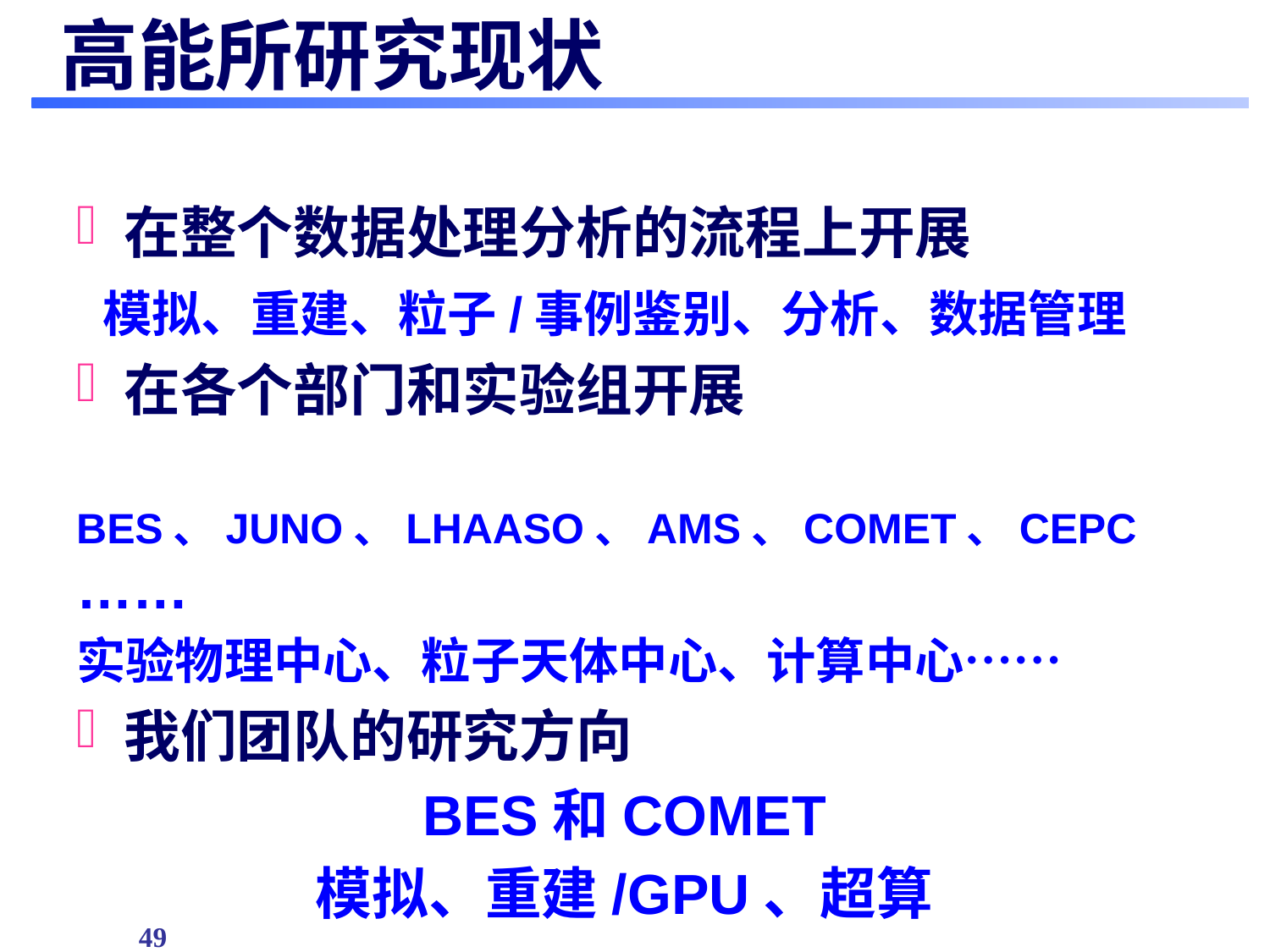

# 高能所研究现状
在整个数据处理分析的流程上开展
 模拟、重建、粒子/事例鉴别、分析、数据管理
在各个部门和实验组开展
 BES、JUNO、LHAASO、AMS、COMET、CEPC……
实验物理中心、粒子天体中心、计算中心……
我们团队的研究方向
BES和COMET
模拟、重建/GPU、超算
49